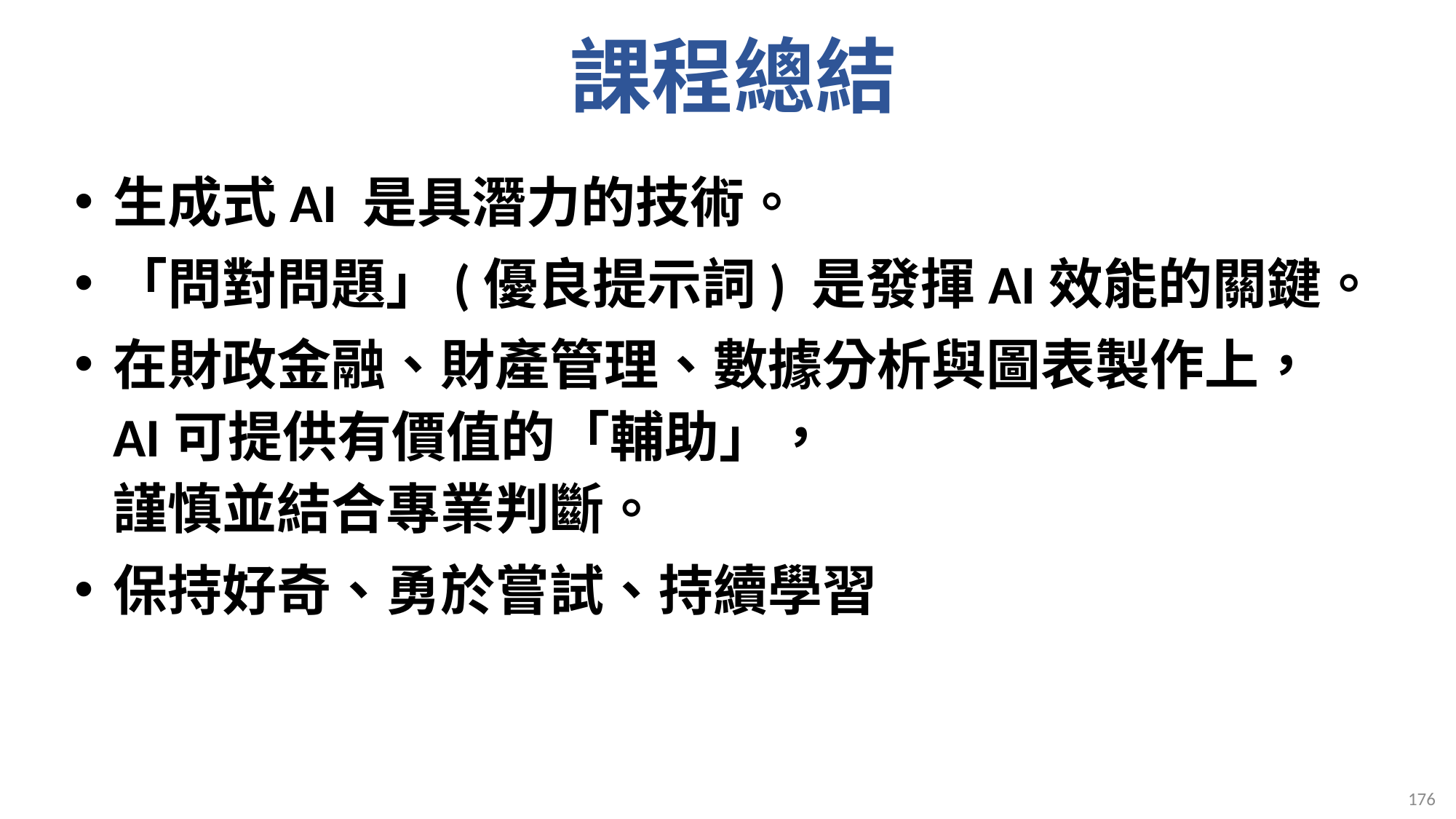

# 課程總結
生成式AI 是具潛力的技術。
「問對問題」(優良提示詞) 是發揮AI效能的關鍵。
在財政金融、財產管理、數據分析與圖表製作上，
AI可提供有價值的「輔助」，
謹慎並結合專業判斷。
保持好奇、勇於嘗試、持續學習
176